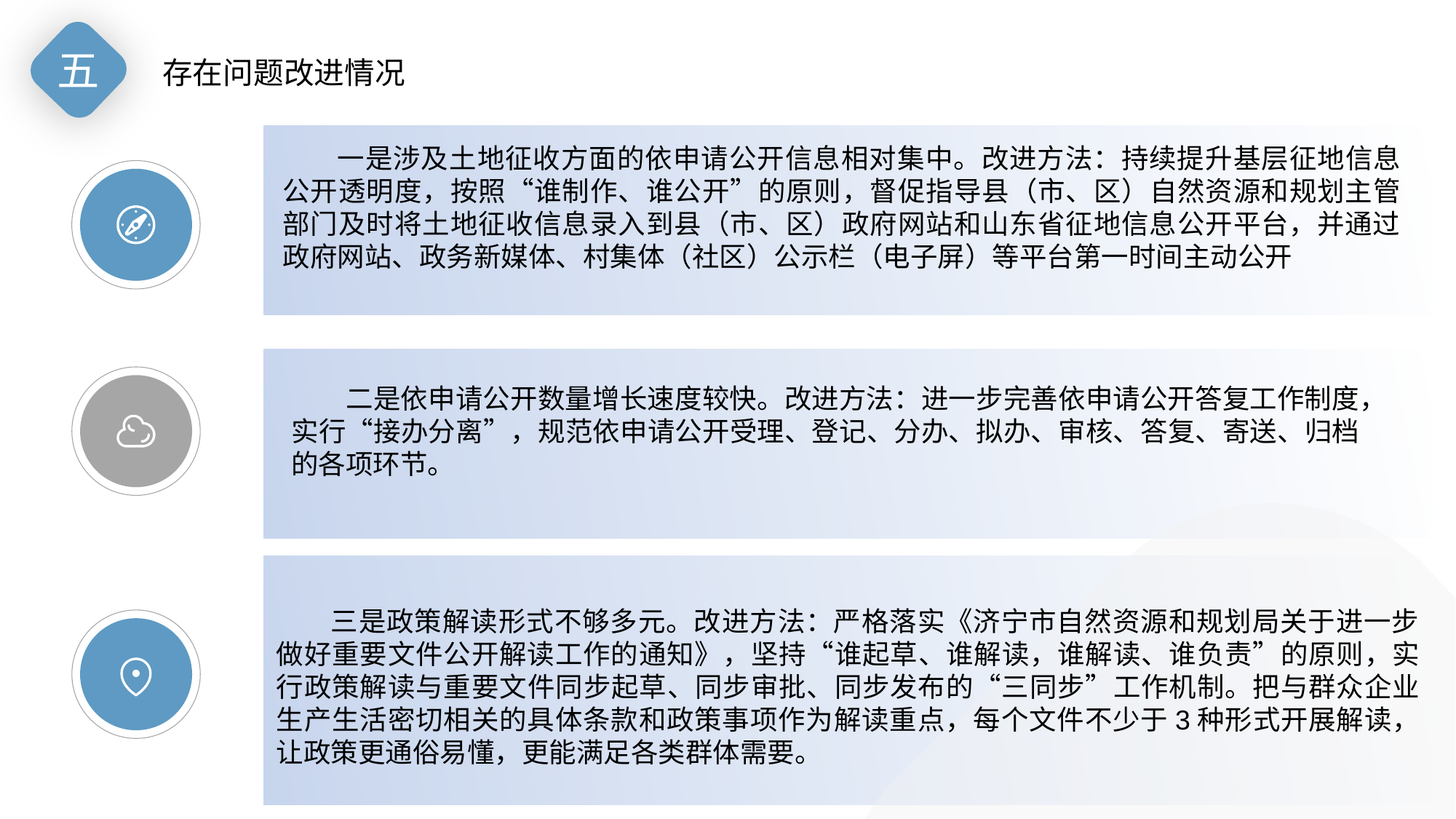

五
存在问题改进情况

一是涉及土地征收方面的依申请公开信息相对集中。改进方法：持续提升基层征地信息公开透明度，按照“谁制作、谁公开”的原则，督促指导县（市、区）自然资源和规划主管部门及时将土地征收信息录入到县（市、区）政府网站和山东省征地信息公开平台，并通过政府网站、政务新媒体、村集体（社区）公示栏（电子屏）等平台第一时间主动公开

二是依申请公开数量增长速度较快。改进方法：进一步完善依申请公开答复工作制度，实行“接办分离”，规范依申请公开受理、登记、分办、拟办、审核、答复、寄送、归档的各项环节。

三是政策解读形式不够多元。改进方法：严格落实《济宁市自然资源和规划局关于进一步做好重要文件公开解读工作的通知》，坚持“谁起草、谁解读，谁解读、谁负责”的原则，实行政策解读与重要文件同步起草、同步审批、同步发布的“三同步”工作机制。把与群众企业生产生活密切相关的具体条款和政策事项作为解读重点，每个文件不少于3种形式开展解读，让政策更通俗易懂，更能满足各类群体需要。